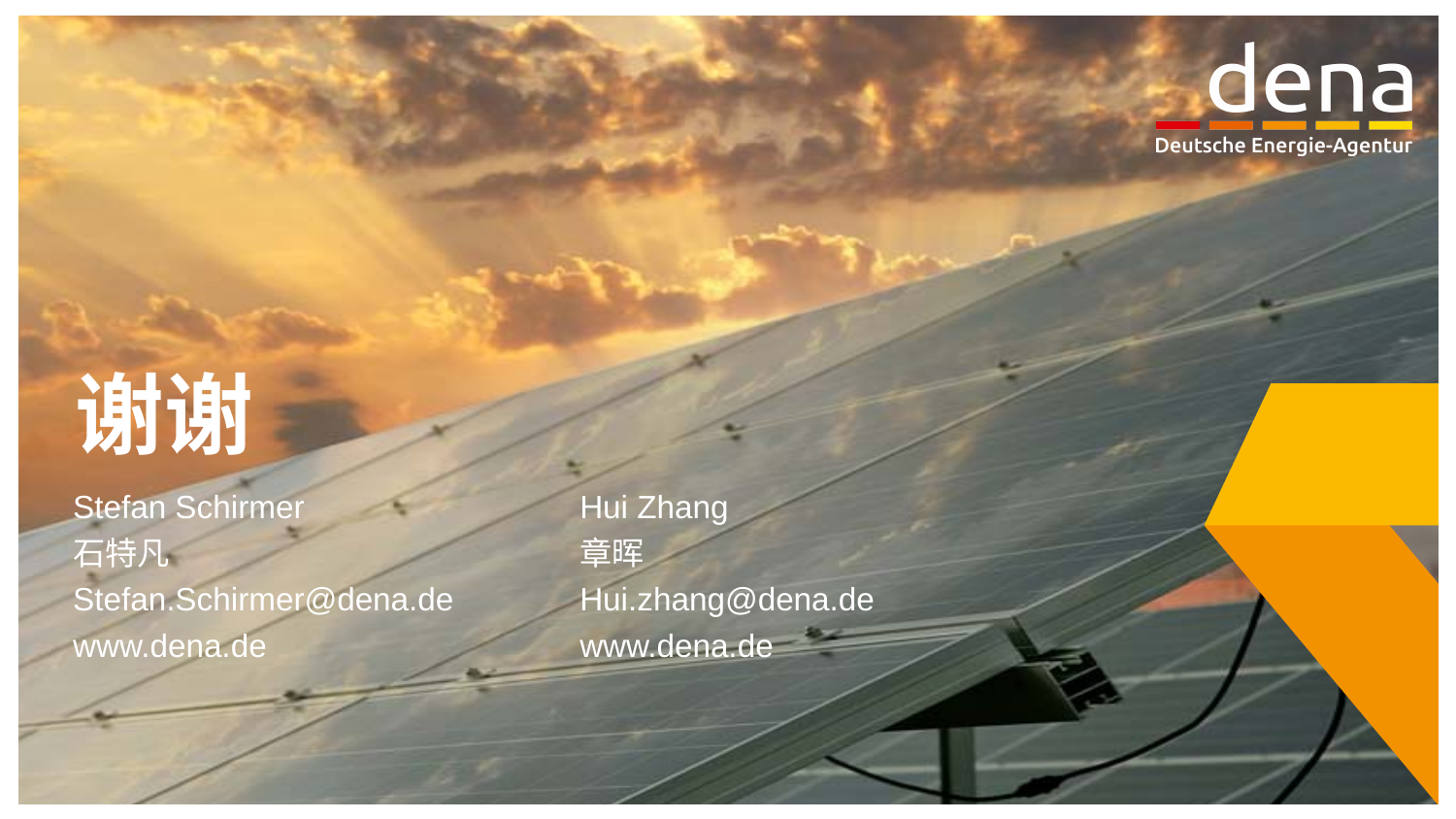

# 谢谢
Stefan Schirmer
石特凡
Stefan.Schirmer@dena.de
www.dena.de

Hui Zhang
章晖
Hui.zhang@dena.de
www.dena.de